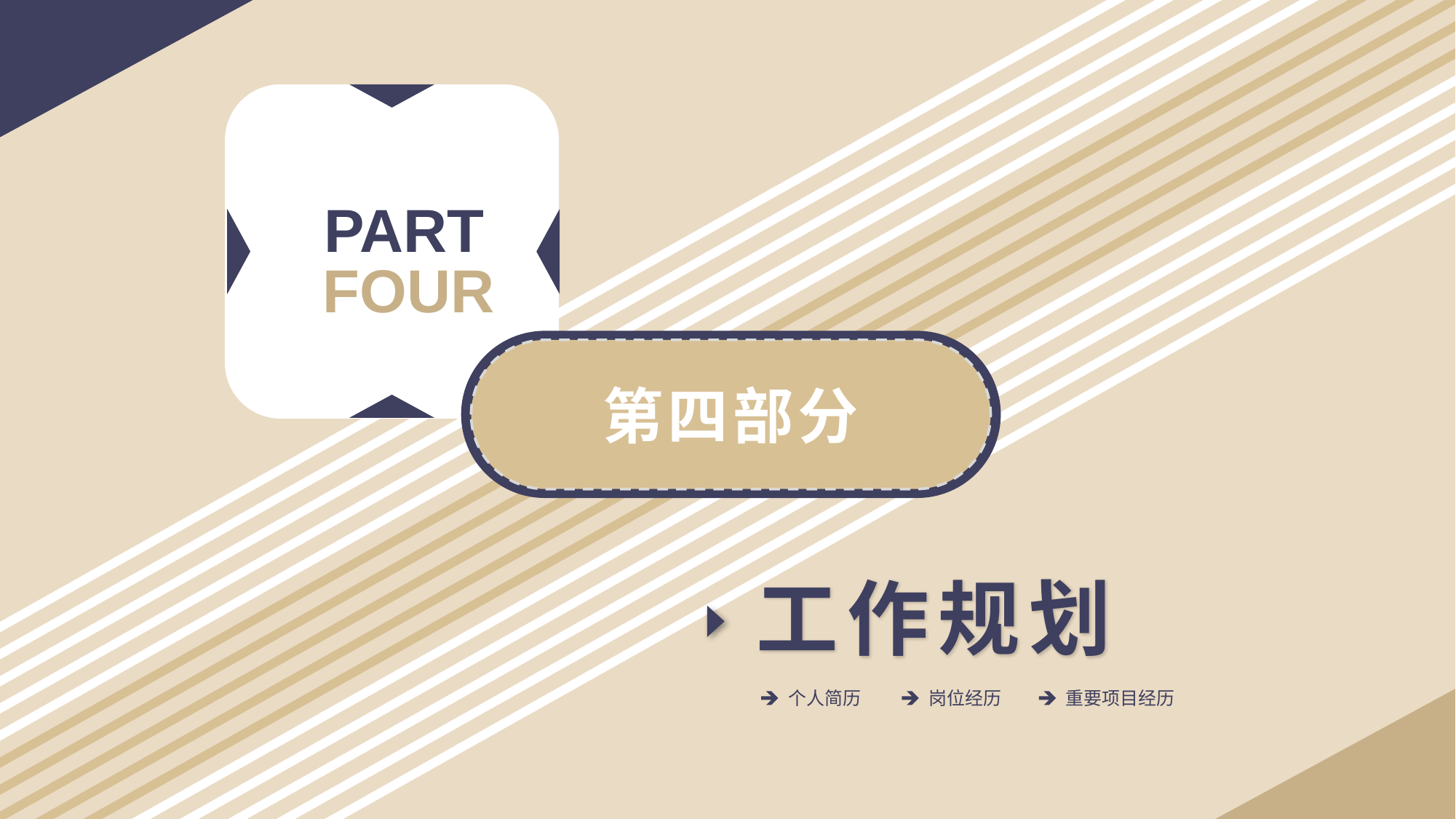

PART
FOUR

第四部分
工作规划

个人简历
岗位经历
重要项目经历